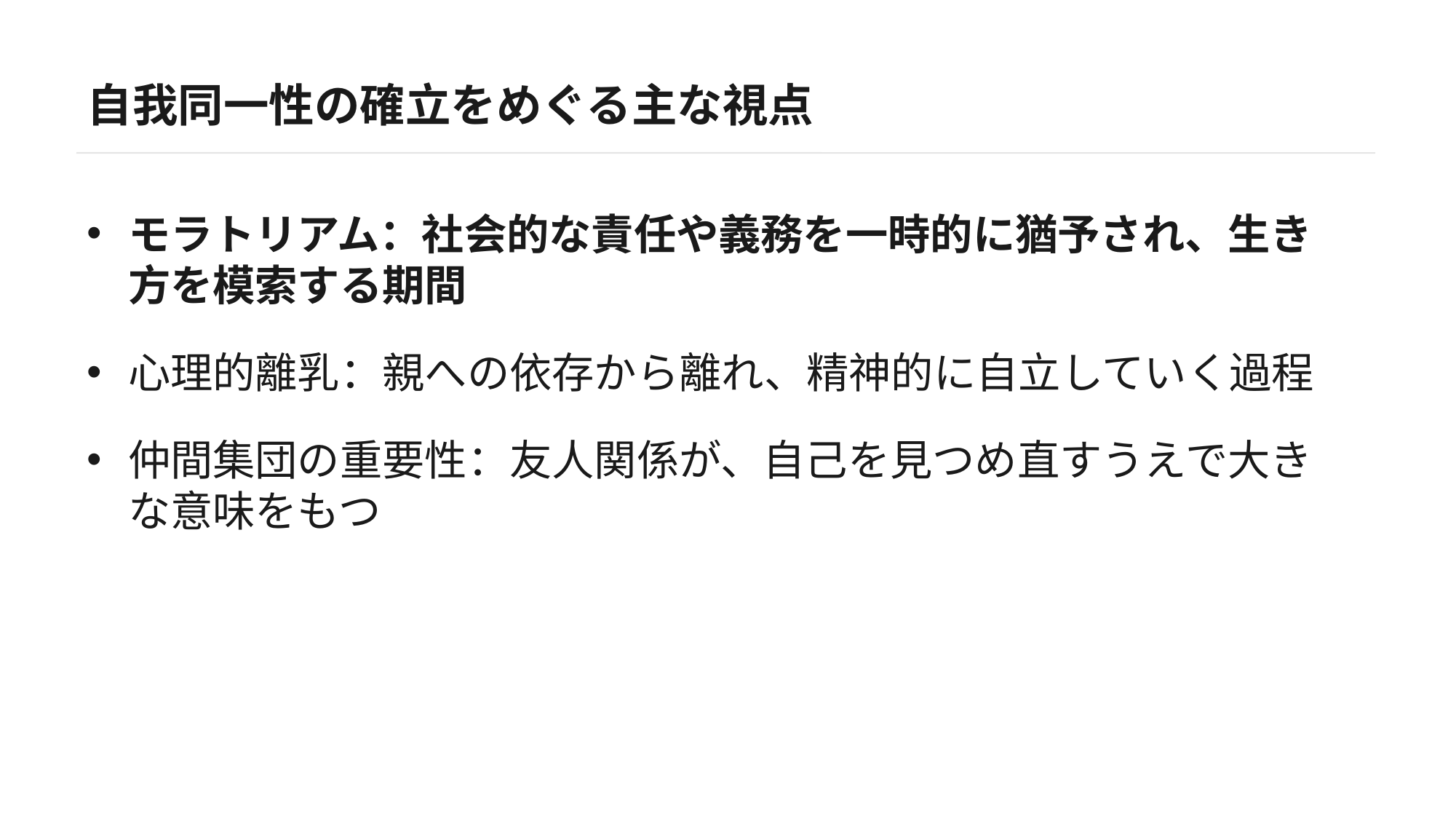

自我同一性の確立をめぐる主な視点

モラトリアム：社会的な責任や義務を一時的に猶予され、生き方を模索する期間
心理的離乳：親への依存から離れ、精神的に自立していく過程
仲間集団の重要性：友人関係が、自己を見つめ直すうえで大きな意味をもつ